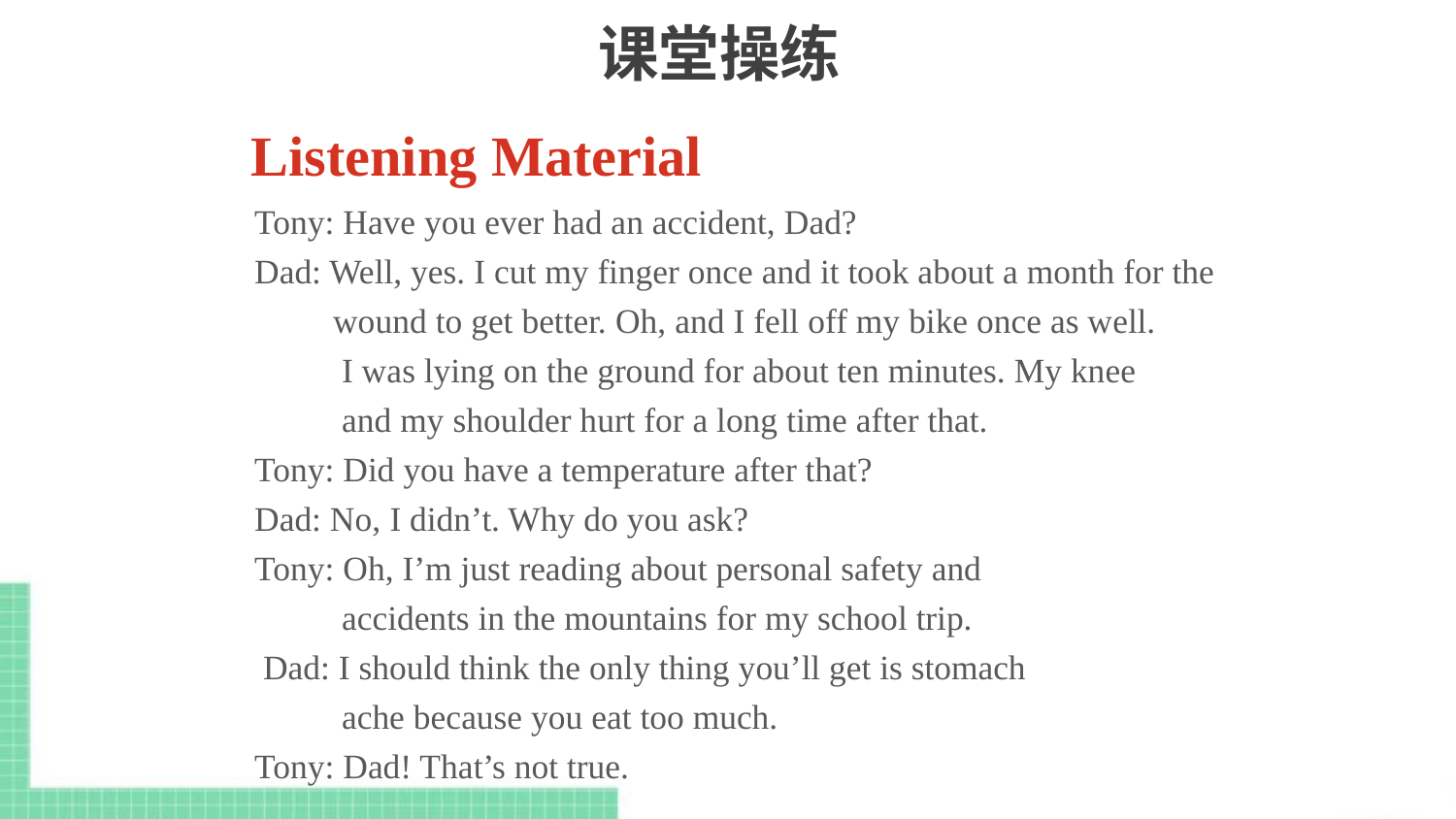

# 课堂操练
Listening Material
Tony: Have you ever had an accident, Dad?
Dad: Well, yes. I cut my finger once and it took about a month for the
         wound to get better. Oh, and I fell off my bike once as well.
          I was lying on the ground for about ten minutes. My knee
          and my shoulder hurt for a long time after that.
Tony: Did you have a temperature after that?
Dad: No, I didn’t. Why do you ask?
Tony: Oh, I’m just reading about personal safety and
          accidents in the mountains for my school trip.
 Dad: I should think the only thing you’ll get is stomach
          ache because you eat too much.
Tony: Dad! That’s not true.